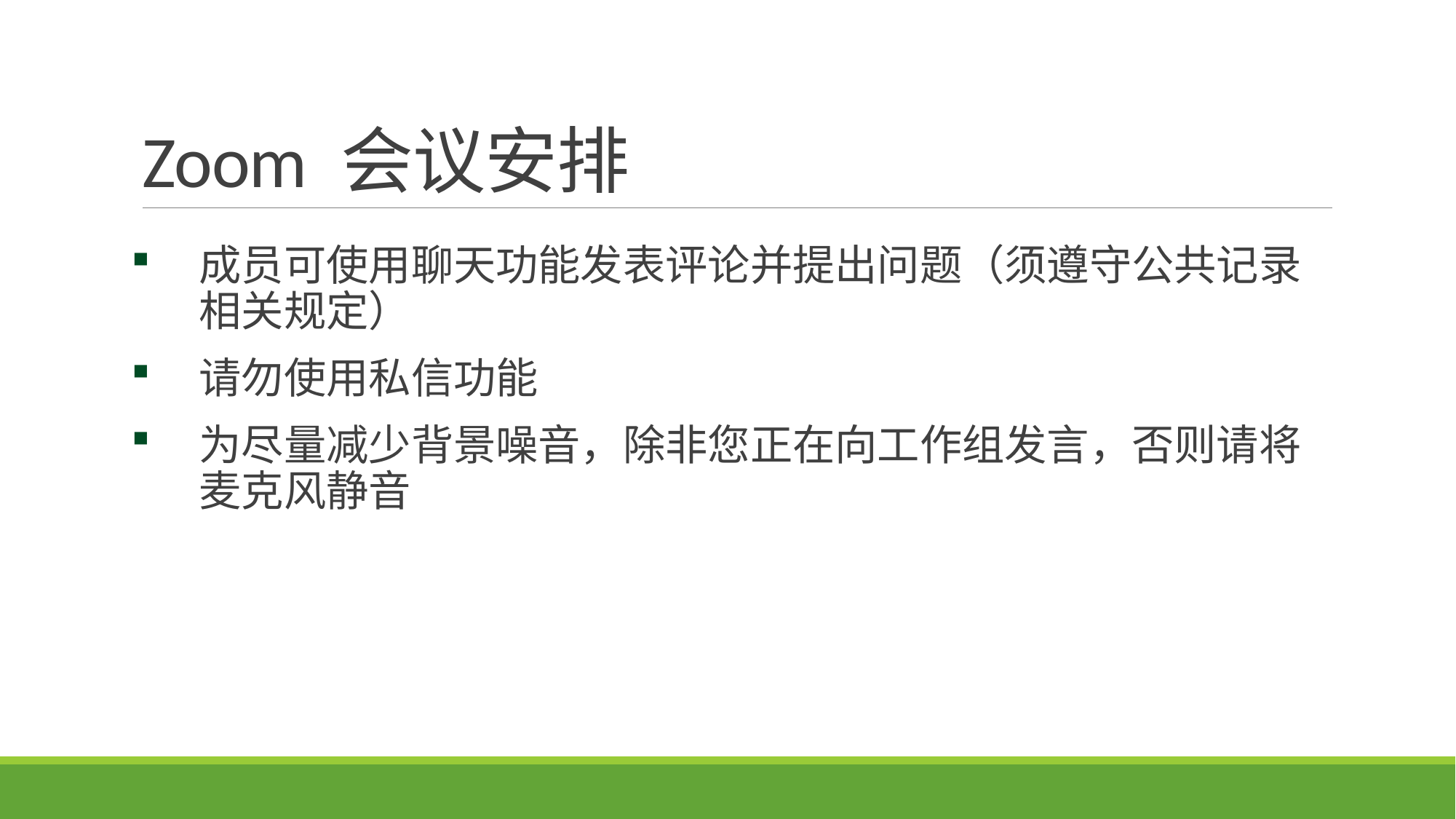

# Zoom 会议安排
成员可使用聊天功能发表评论并提出问题（须遵守公共记录相关规定）
请勿使用私信功能
为尽量减少背景噪音，除非您正在向工作组发言，否则请将麦克风静音